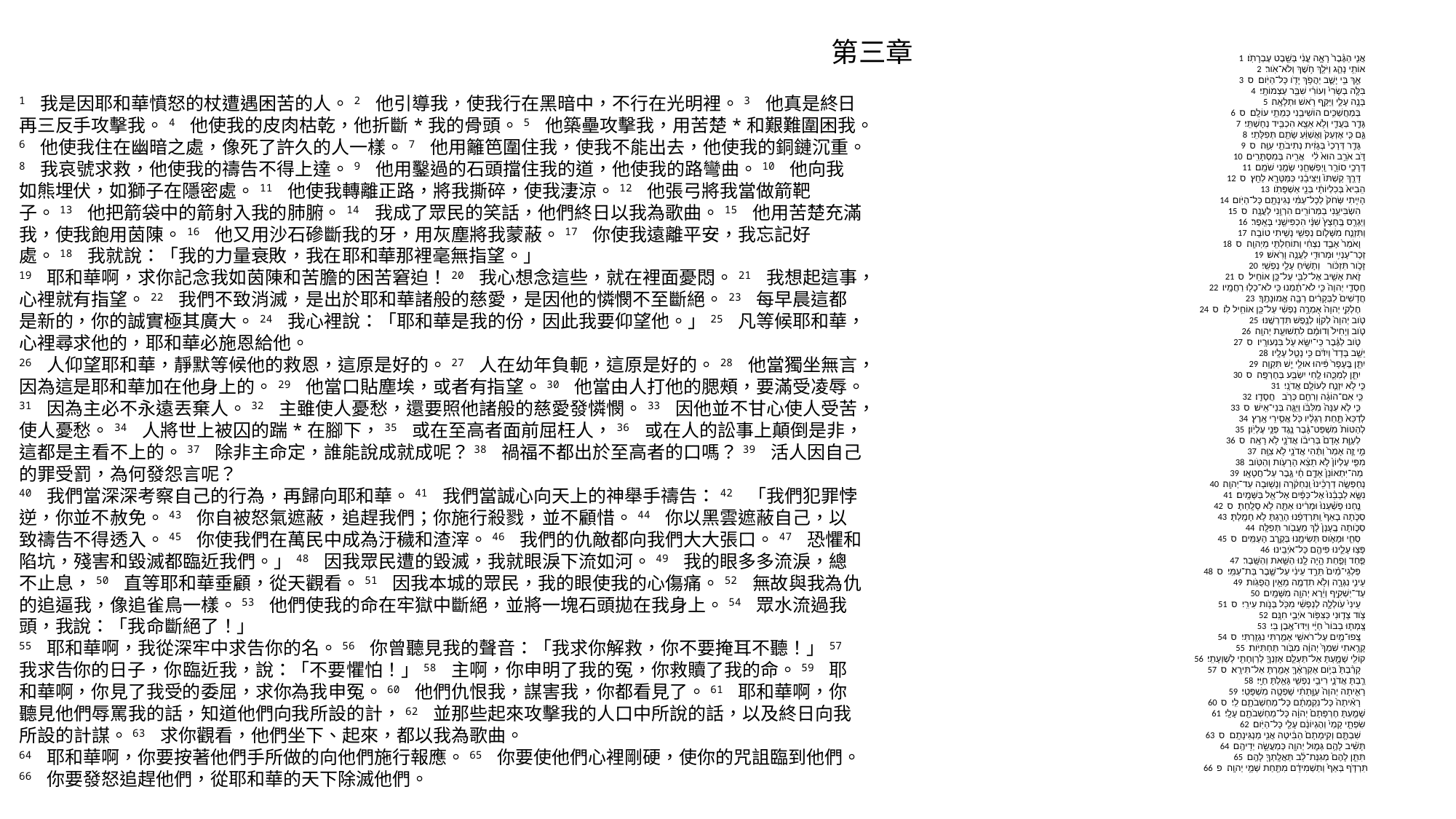

第三章
1  אֲנִ֤י הַגֶּ֨בֶר֙ רָאָ֣ה עֳנִ֔י בְּשֵׁ֖בֶט עֶבְרָתֹֽו׃
2  אוֹתִ֥י נָהַ֛ג וַיֹּלַ֖ךְ חֹ֥שֶׁךְ וְלֹא־אֹֽור׃
3  אַ֣ךְ בִּ֥י יָשֻׁ֛ב יַהֲפֹ֥ךְ יָדֹ֖ו כָּל־הַיֹּֽום׃  ס
4  בִּלָּ֤ה בְשָׂרִי֙ וְעוֹרִ֔י שִׁבַּ֖ר עַצְמוֹתָֽי׃
5  בָּנָ֥ה עָלַ֛י וַיַּקַּ֖ף רֹ֥אשׁ וּתְלָאָֽה׃
6  בְּמַחֲשַׁכִּ֥ים הוֹשִׁיבַ֖נִי כְּמֵתֵ֥י עוֹלָֽם׃  ס
7  גָּדַ֧ר בַּעֲדִ֛י וְלֹ֥א אֵצֵ֖א הִכְבִּ֥יד נְחָשְׁתִּֽי׃
8  גַּ֣ם כִּ֤י אֶזְעַק֙ וַאֲשַׁוֵּ֔עַ שָׂתַ֖ם תְּפִלָּתִֽי׃
9  גָּדַ֤ר דְּרָכַי֙ בְּגָזִ֔ית נְתִיבֹתַ֖י עִוָּֽה׃  ס
10  דֹּ֣ב אֹרֵ֥ב הוּא֙ לִ֔י   אֲרִ֖יה בְּמִסְתָּרִֽים׃
11  דְּרָכַ֥י סוֹרֵ֛ר וַֽיְפַשְּׁחֵ֖נִי שָׂמַ֥נִי שֹׁמֵֽם׃
12  דָּרַ֤ךְ קַשְׁתּוֹ֙ וַיַּצִּיבֵ֔נִי כַּמַּטָּרָ֖א לַחֵֽץ׃  ס
13  הֵבִיא֙ בְּכִלְיוֹתָ֔י בְּנֵ֖י אַשְׁפָּתֹֽו׃
14  הָיִ֤יתִי שְּׂחֹק֙ לְכָל־עַמִּ֔י נְגִינָתָ֖ם כָּל־הַיֹּֽום׃
15  הִשְׂבִּיעַ֥נִי בַמְּרוֹרִ֖ים הִרְוַ֥נִי לַעֲנָֽה׃  ס
16  וַיַּגְרֵ֤ס בֶּֽחָצָץ֙ שִׁנָּ֔י הִכְפִּישַׁ֖נִי בָּאֵֽפֶר׃
17  וַתִּזְנַ֧ח מִשָּׁלֹ֛ום נַפְשִׁ֖י נָשִׁ֥יתִי טוֹבָֽה׃
18  וָאֹמַר֙ אָבַ֣ד נִצְחִ֔י וְתוֹחַלְתִּ֖י מֵיְהוָֽה׃  ס
19  זְכָר־עָנְיִ֥י וּמְרוּדִ֖י לַעֲנָ֥ה וָרֹֽאשׁ׃
20  זָכֹ֣ור תִּזְכֹּ֔ור   וְתָשֹׁ֥יחַ עָלַ֖י נַפְשִֽׁי׃
21  זֹ֛את אָשִׁ֥יב אֶל־לִבִּ֖י עַל־כֵּ֥ן אוֹחִֽיל׃  ס
22  חַֽסְדֵ֤י יְהוָה֙ כִּ֣י לֹא־תָ֔מְנוּ כִּ֥י לֹא־כָל֖וּ רַחֲמָֽיו׃
23  חֲדָשִׁים֙ לַבְּקָרִ֔ים רַבָּ֖ה אֱמוּנָתֶֽךָ׃
24  חֶלְקִ֤י יְהוָה֙ אָמְרָ֣ה נַפְשִׁ֔י עַל־כֵּ֖ן אוֹחִ֥יל לֹֽו׃  ס
25  טֹ֤וב יְהוָה֙ לְקוָֹ֔ו לְנֶ֖פֶשׁ תִּדְרְשֶֽׁנּוּ׃
26  טֹ֤וב וְיָחִיל֙ וְדוּמָ֔ם לִתְשׁוּעַ֖ת יְהוָֽה׃
27  טֹ֣וב לַגֶּ֔בֶר כִּֽי־יִשָּׂ֥א עֹ֖ל בִּנְעוּרָֽיו׃  ס
28  יֵשֵׁ֤ב בָּדָד֙ וְיִדֹּ֔ם כִּ֥י נָטַ֖ל עָלָֽיו׃
29  יִתֵּ֤ן בֶּֽעָפָר֙ פִּ֔יהוּ אוּלַ֖י יֵ֥שׁ תִּקְוָֽה׃
30  יִתֵּ֧ן לְמַכֵּ֛הוּ לֶ֖חִי יִשְׂבַּ֥ע בְּחֶרְפָּֽה׃  ס
31  כִּ֣י לֹ֥א יִזְנַ֛ח לְעוֹלָ֖ם אֲדֹנָֽי׃
32  כִּ֣י אִם־הוֹגָ֔ה וְרִחַ֖ם כְּרֹ֥ב   חֲסָדָֽו׃
33  כִּ֣י לֹ֤א עִנָּה֙ מִלִּבֹּ֔ו וַיַּגֶּ֖ה בְּנֵי־אִֽישׁ׃  ס
34  לְדַכֵּא֙ תַּ֣חַת רַגְלָ֔יו כֹּ֖ל אֲסִ֥ירֵי אָֽרֶץ׃
35  לְהַטּוֹת֙ מִשְׁפַּט־גָּ֔בֶר נֶ֖גֶד פְּנֵ֥י עֶלְיֹֽון׃
36  לְעַוֵּ֤ת אָדָם֙ בְּרִיבֹ֔ו אֲדֹנָ֖י לֹ֥א רָאָֽה׃  ס
37  מִ֣י זֶ֤ה אָמַר֙ וַתֶּ֔הִי אֲדֹנָ֖י לֹ֥א צִוָּֽה׃
38  מִפִּ֤י עֶלְיוֹן֙ לֹ֣א תֵצֵ֔א הָרָעֹ֖ות וְהַטֹּֽוב׃
39  מַה־יִּתְאוֹנֵן֙ אָדָ֣ם חָ֔י גֶּ֖בֶר עַל־חֲטָאָֽו׃
40  נַחְפְּשָׂ֤ה דְרָכֵ֨ינוּ֙ וְֽנַחְקֹ֔רָה וְנָשׁ֖וּבָה עַד־יְהוָֽה׃
41  נִשָּׂ֤א לְבָבֵ֨נוּ֙ אֶל־כַּפָּ֔יִם אֶל־אֵ֖ל בַּשָּׁמָֽיִם׃
42  נַ֤חְנוּ פָשַׁ֨עְנוּ֙ וּמָרִ֔ינוּ אַתָּ֖ה לֹ֥א סָלָֽחְתָּ׃  ס
43  סַכֹּ֤תָה בָאַף֙ וַֽתִּרְדְּפֵ֔נוּ הָרַ֖גְתָּ לֹ֥א חָמָֽלְתָּ׃
44  סַכֹּ֤ותָה בֶֽעָנָן֙ לָ֔ךְ מֵעֲבֹ֖ור תְּפִלָּֽה׃
45  סְחִ֧י וּמָאֹ֛וס תְּשִׂימֵ֖נוּ בְּקֶ֥רֶב הָעַמִּֽים׃  ס
46  פָּצ֥וּ עָלֵ֛ינוּ פִּיהֶ֖ם כָּל־אֹיְבֵֽינוּ׃
47  פַּ֧חַד וָפַ֛חַת הָ֥יָה לָ֖נוּ הַשֵּׁ֥את וְהַשָּֽׁבֶר׃
48  פַּלְגֵי־מַ֨יִם֙ תֵּרַ֣ד עֵינִ֔י עַל־שֶׁ֖בֶר בַּת־עַמִּֽי׃  ס
49  עֵינִ֧י נִגְּרָ֛ה וְלֹ֥א תִדְמֶ֖ה מֵאֵ֥ין הֲפֻגֹֽות׃
50  עַד־יַשְׁקִ֣יף וְיֵ֔רֶא יְהוָ֖ה מִשָּׁמָֽיִם׃
51  עֵינִי֙ עֹֽולְלָ֣ה לְנַפְשִׁ֔י מִכֹּ֖ל בְּנֹ֥ות עִירִֽי׃  ס
52  צֹ֥וד צָד֛וּנִי כַּצִּפֹּ֖ור אֹיְבַ֥י חִנָּֽם׃
53  צָֽמְת֤וּ בַבּוֹר֙ חַיָּ֔י וַיַּדּוּ־אֶ֖בֶן בִּֽי׃
54  צָֽפוּ־מַ֥יִם עַל־רֹאשִׁ֖י אָמַ֥רְתִּי נִגְזָֽרְתִּי׃  ס
55  קָרָ֤אתִי שִׁמְךָ֙ יְהוָ֔ה מִבֹּ֖ור תַּחְתִּיֹּֽות׃
56  קוֹלִ֖י שָׁמָ֑עְתָּ אַל־תַּעְלֵ֧ם אָזְנְךָ֛ לְרַוְחָתִ֖י לְשַׁוְעָתִֽי׃
57  קָרַ֨בְתָּ֙ בְּיֹ֣ום אֶקְרָאֶ֔ךָּ אָמַ֖רְתָּ אַל־תִּירָֽא׃  ס
58  רַ֧בְתָּ אֲדֹנָ֛י רִיבֵ֥י נַפְשִׁ֖י גָּאַ֥לְתָּ חַיָּֽי׃
59  רָאִ֤יתָה יְהוָה֙ עַוָּ֣תָתִ֔י שָׁפְטָ֖ה מִשְׁפָּטִֽי׃
60  רָאִ֨יתָה֙ כָּל־נִקְמָתָ֔ם כָּל־מַחְשְׁבֹתָ֖ם לִֽי׃  ס
61  שָׁמַ֤עְתָּ חֶרְפָּתָם֙ יְהוָ֔ה כָּל־מַחְשְׁבֹתָ֖ם עָלָֽי׃
62  שִׂפְתֵ֤י קָמַי֙ וְהֶגְיוֹנָ֔ם עָלַ֖י כָּל־הַיֹּֽום׃
63  שִׁבְתָּ֤ם וְקִֽימָתָם֙ הַבִּ֔יטָה אֲנִ֖י מַנְגִּינָתָֽם׃  ס
64  תָּשִׁ֨יב לָהֶ֥ם גְּמ֛וּל יְהוָ֖ה כְּמַעֲשֵׂ֥ה יְדֵיהֶֽם׃
65  תִּתֵּ֤ן לָהֶם֙ מְגִנַּת־לֵ֔ב תַּאֲלָֽתְךָ֖ לָהֶֽם׃
66  תִּרְדֹּ֤ף בְּאַף֙ וְתַשְׁמִידֵ֔ם מִתַּ֖חַת שְׁמֵ֥י יְהוָֽה׃  פ
1 我是因耶和華憤怒的杖遭遇困苦的人。2 他引導我，使我行在黑暗中，不行在光明裡。3 他真是終日再三反手攻擊我。4 他使我的皮肉枯乾，他折斷*我的骨頭。5 他築壘攻擊我，用苦楚*和艱難圍困我。6 他使我住在幽暗之處，像死了許久的人一樣。7 他用籬笆圍住我，使我不能出去，他使我的銅鏈沉重。8 我哀號求救，他使我的禱告不得上達。9 他用鑿過的石頭擋住我的道，他使我的路彎曲。10 他向我如熊埋伏，如獅子在隱密處。11 他使我轉離正路，將我撕碎，使我淒涼。12 他張弓將我當做箭靶子。13 他把箭袋中的箭射入我的肺腑。14 我成了眾民的笑話，他們終日以我為歌曲。15 他用苦楚充滿我，使我飽用茵陳。16 他又用沙石磣斷我的牙，用灰塵將我蒙蔽。17 你使我遠離平安，我忘記好處。18 我就說：「我的力量衰敗，我在耶和華那裡毫無指望。」
19 耶和華啊，求你記念我如茵陳和苦膽的困苦窘迫！20 我心想念這些，就在裡面憂悶。21 我想起這事，心裡就有指望。22 我們不致消滅，是出於耶和華諸般的慈愛，是因他的憐憫不至斷絕。23 每早晨這都是新的，你的誠實極其廣大。24 我心裡說：「耶和華是我的份，因此我要仰望他。」25 凡等候耶和華，心裡尋求他的，耶和華必施恩給他。
26 人仰望耶和華，靜默等候他的救恩，這原是好的。27 人在幼年負軛，這原是好的。28 他當獨坐無言，因為這是耶和華加在他身上的。29 他當口貼塵埃，或者有指望。30 他當由人打他的腮頰，要滿受凌辱。31 因為主必不永遠丟棄人。32 主雖使人憂愁，還要照他諸般的慈愛發憐憫。33 因他並不甘心使人受苦，使人憂愁。34 人將世上被囚的踹*在腳下，35 或在至高者面前屈枉人，36 或在人的訟事上顛倒是非，這都是主看不上的。37 除非主命定，誰能說成就成呢？38 禍福不都出於至高者的口嗎？39 活人因自己的罪受罰，為何發怨言呢？
40 我們當深深考察自己的行為，再歸向耶和華。41 我們當誠心向天上的神舉手禱告：42 「我們犯罪悖逆，你並不赦免。43 你自被怒氣遮蔽，追趕我們；你施行殺戮，並不顧惜。44 你以黑雲遮蔽自己，以致禱告不得透入。45 你使我們在萬民中成為汙穢和渣滓。46 我們的仇敵都向我們大大張口。47 恐懼和陷坑，殘害和毀滅都臨近我們。」48 因我眾民遭的毀滅，我就眼淚下流如河。49 我的眼多多流淚，總不止息，50 直等耶和華垂顧，從天觀看。51 因我本城的眾民，我的眼使我的心傷痛。52 無故與我為仇的追逼我，像追雀鳥一樣。53 他們使我的命在牢獄中斷絕，並將一塊石頭拋在我身上。54 眾水流過我頭，我說：「我命斷絕了！」
55 耶和華啊，我從深牢中求告你的名。56 你曾聽見我的聲音：「我求你解救，你不要掩耳不聽！」57 我求告你的日子，你臨近我，說：「不要懼怕！」58 主啊，你申明了我的冤，你救贖了我的命。59 耶和華啊，你見了我受的委屈，求你為我申冤。60 他們仇恨我，謀害我，你都看見了。61 耶和華啊，你聽見他們辱罵我的話，知道他們向我所設的計，62 並那些起來攻擊我的人口中所說的話，以及終日向我所設的計謀。63 求你觀看，他們坐下、起來，都以我為歌曲。
64 耶和華啊，你要按著他們手所做的向他們施行報應。65 你要使他們心裡剛硬，使你的咒詛臨到他們。66 你要發怒追趕他們，從耶和華的天下除滅他們。